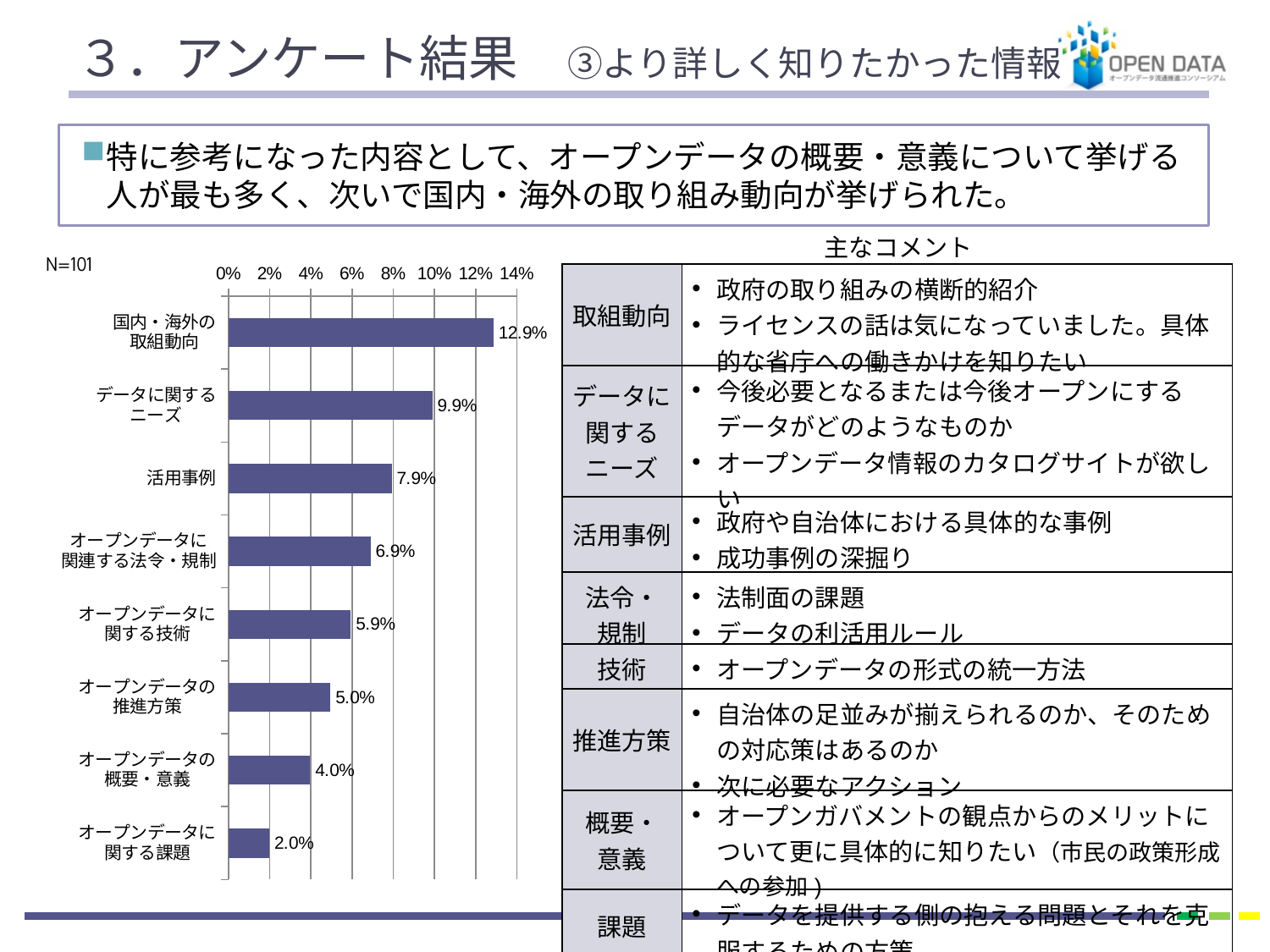

# ３．アンケート結果　③より詳しく知りたかった情報

特に参考になった内容として、オープンデータの概要・意義について挙げる人が最も多く、次いで国内・海外の取り組み動向が挙げられた。
主なコメント

### Chart

| Category |  |
|---|---|
| 国内・海外の
取組動向 | 0.12871287128712872 |
| データに関する
ニーズ | 0.09900990099009901 |
| 活用事例 | 0.07920792079207921 |
| オープンデータに
関連する法令・規制 | 0.069 |
| オープンデータに
関する技術 | 0.0594059405940594 |
| オープンデータの
推進方策 | 0.04950495049504951 |
| オープンデータの
概要・意義 | 0.039603960396039604 |
| オープンデータに
関する課題 | 0.019801980198019802 |
| 取組動向 | 政府の取り組みの横断的紹介 ライセンスの話は気になっていました。具体的な省庁への働きかけを知りたい |
| --- | --- |
| データに関するニーズ | 今後必要となるまたは今後オープンにするデータがどのようなものか オープンデータ情報のカタログサイトが欲しい |
| 活用事例 | 政府や自治体における具体的な事例 成功事例の深掘り |
| 法令・ 規制 | 法制面の課題 データの利活用ルール |
| 技術 | オープンデータの形式の統一方法 |
| 推進方策 | 自治体の足並みが揃えられるのか、そのための対応策はあるのか 次に必要なアクション |
| 概要・ 意義 | オープンガバメントの観点からのメリットについて更に具体的に知りたい（市民の政策形成への参加) |
| 課題 | データを提供する側の抱える問題とそれを克服するための方策 |
6